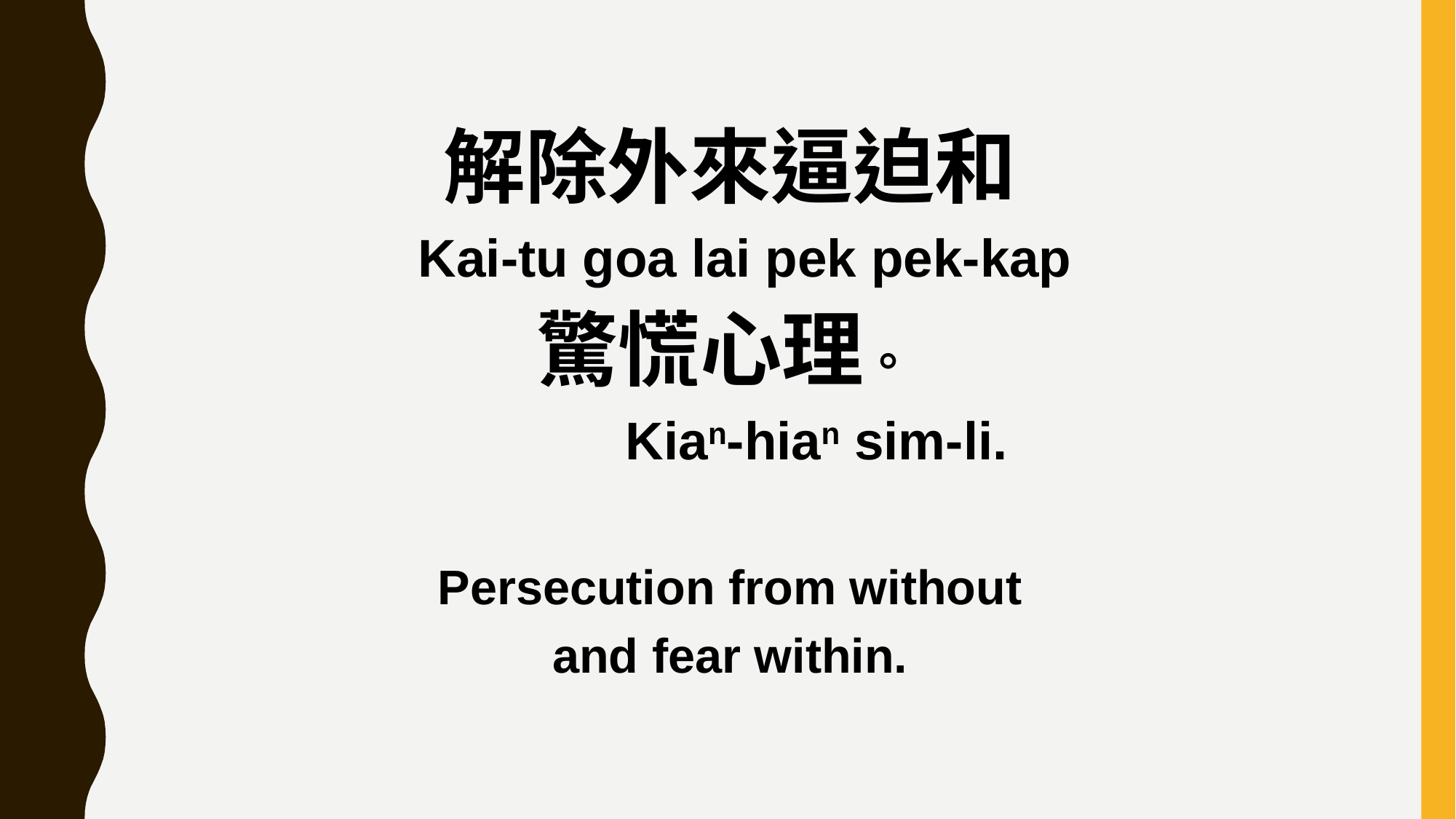

解除外來逼迫和
  Kai-tu goa lai pek pek-kap
驚慌心理。
                             Kian-hian sim-li.

Persecution from without
and fear within.